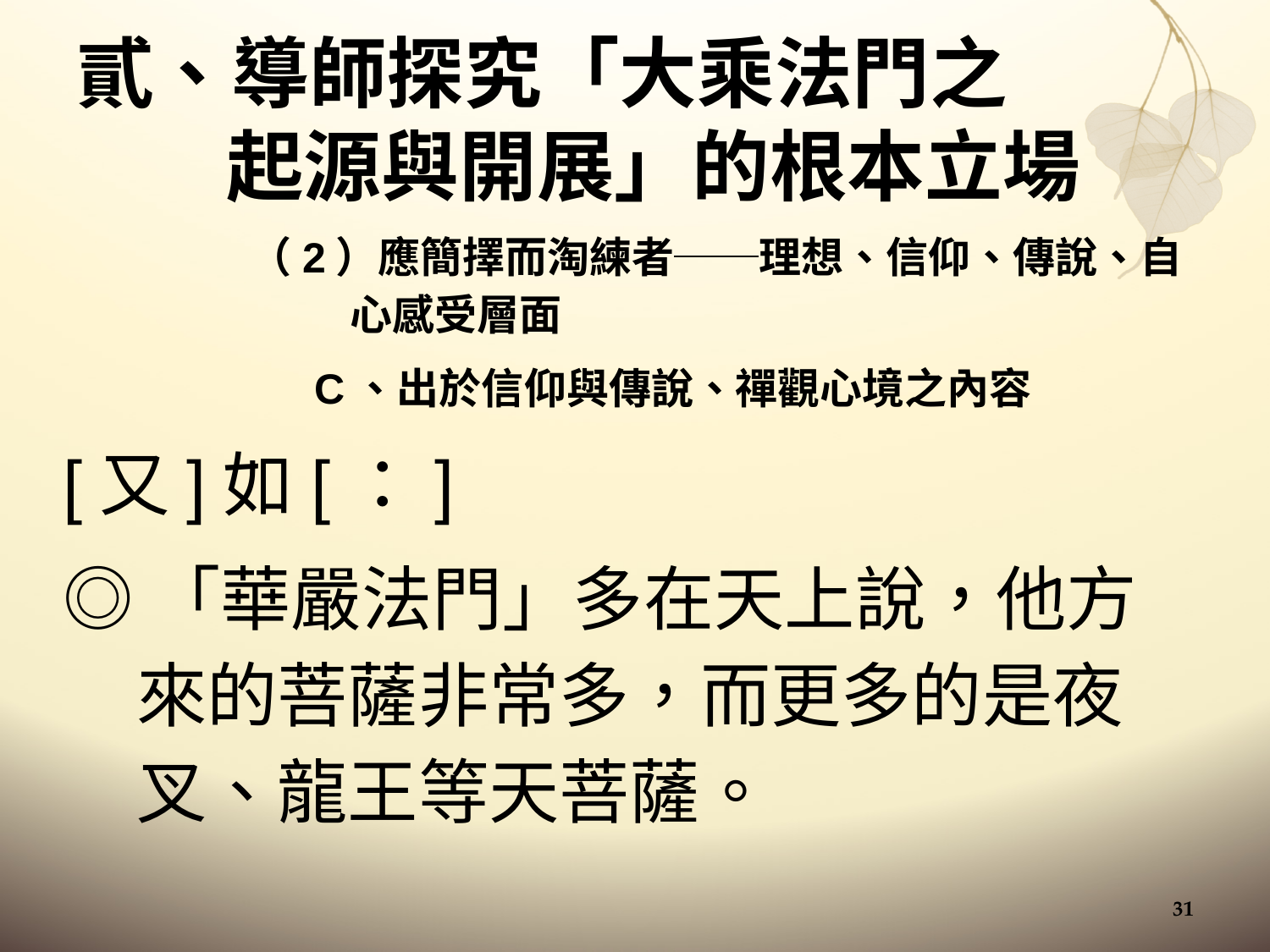

# 貳、導師探究「大乘法門之起源與開展」的根本立場
（2）應簡擇而淘練者──理想、信仰、傳說、自心感受層面
 C、出於信仰與傳說、禪觀心境之內容
[又]如[：]
◎「華嚴法門」多在天上說，他方來的菩薩非常多，而更多的是夜叉、龍王等天菩薩。
31